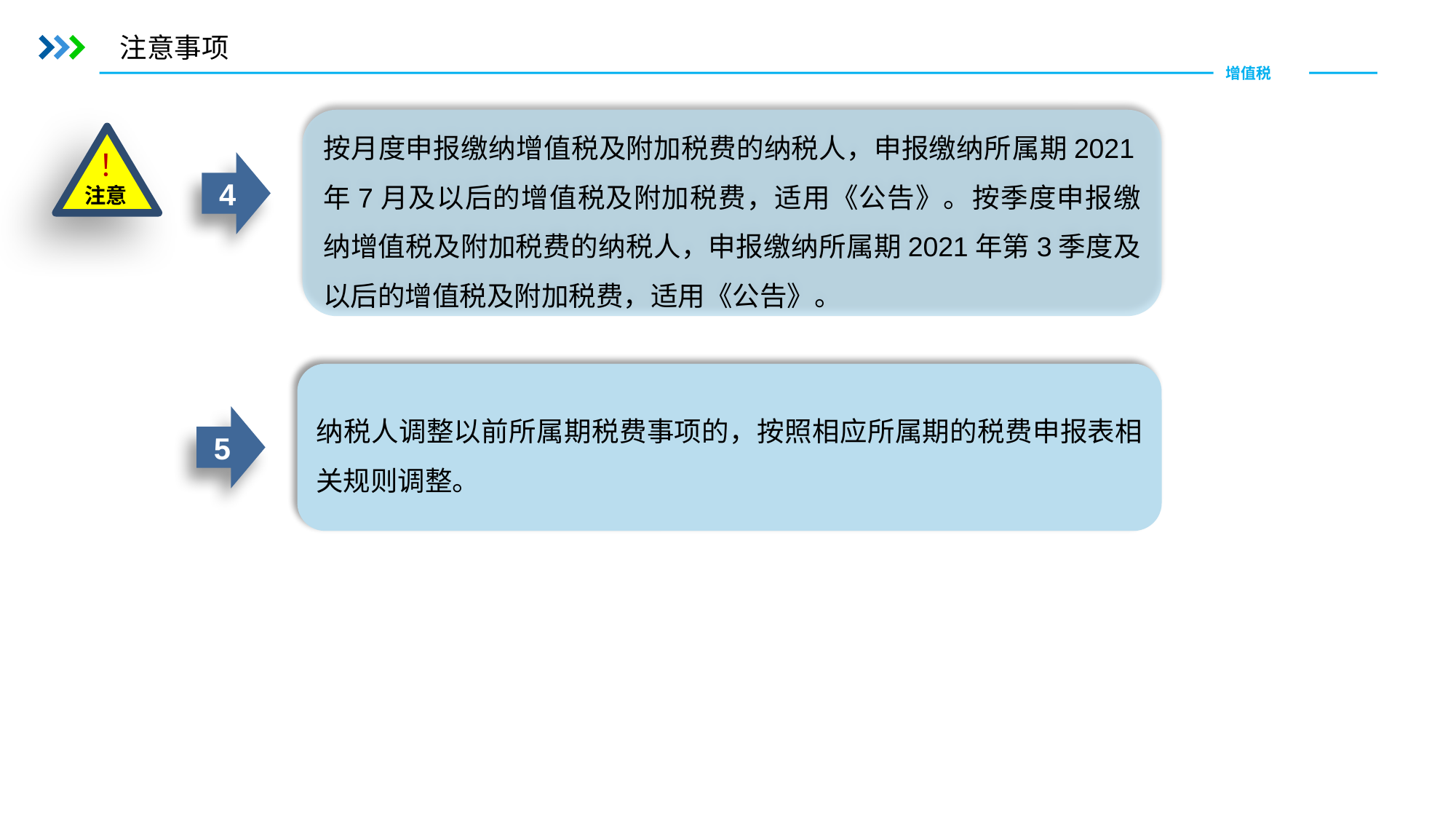

注意事项

增值税

按月度申报缴纳增值税及附加税费的纳税人，申报缴纳所属期2021年7月及以后的增值税及附加税费，适用《公告》。按季度申报缴纳增值税及附加税费的纳税人，申报缴纳所属期2021年第3季度及以后的增值税及附加税费，适用《公告》。

！
4
注意
纳税人调整以前所属期税费事项的，按照相应所属期的税费申报表相关规则调整。
5